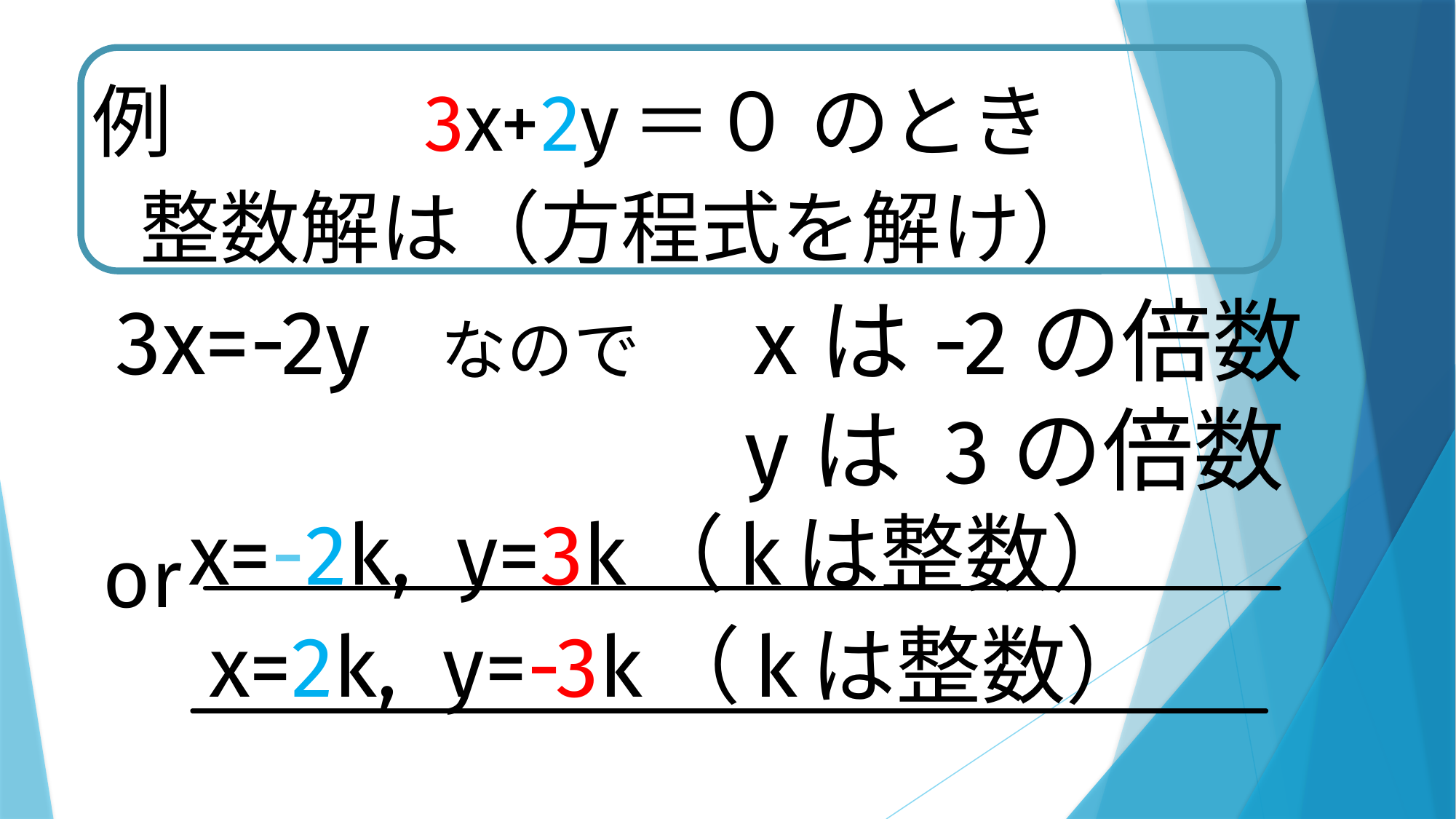

例　　　3x+2y＝０ のとき
  整数解は（方程式を解け）

       x=-2k,  y=3k（kは整数）
　 x=2k,  y=-3k（kは整数）

3x=-2y  なので　xは-2の倍数
　　　　　　   yは 3の倍数
or